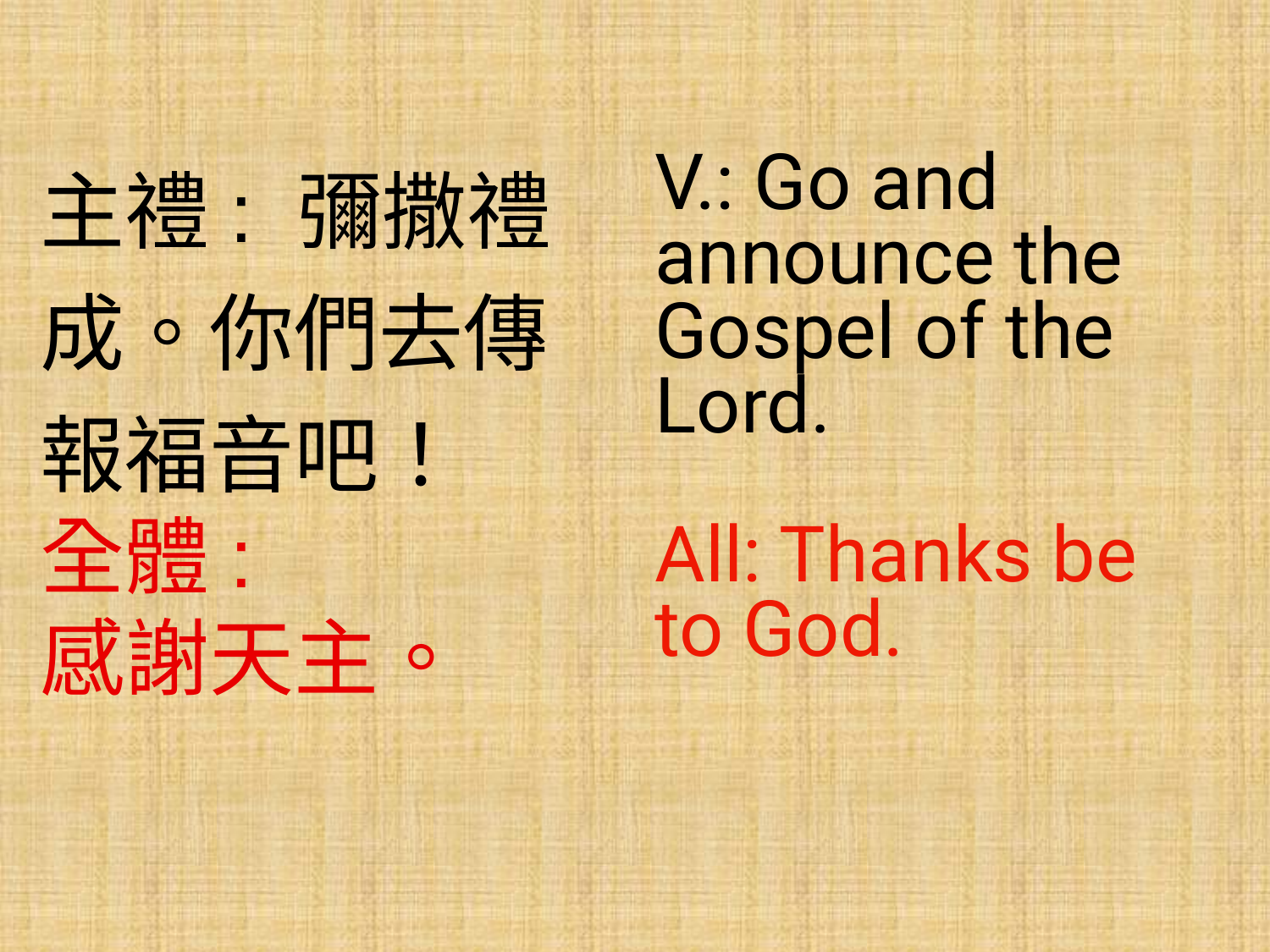

主禮: 彌撒禮成。你們去傳報福音吧！
全體:
感謝天主。
V.: Go and announce the Gospel of the Lord.

All: Thanks be to God.